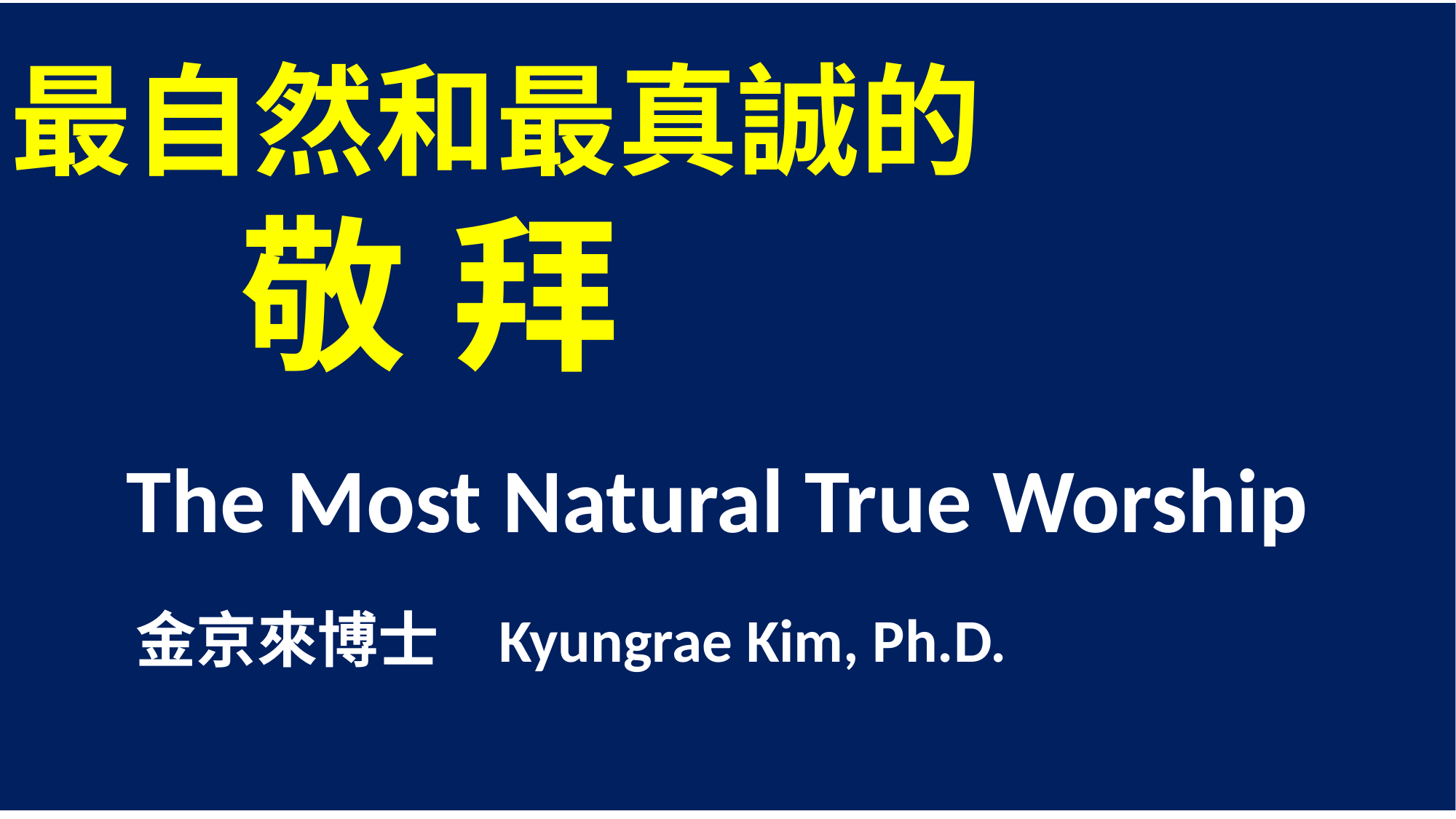

最自然和最真誠的
     敬   拜

The Most Natural True Worship

        金京來博士   Kyungrae Kim, Ph.D.